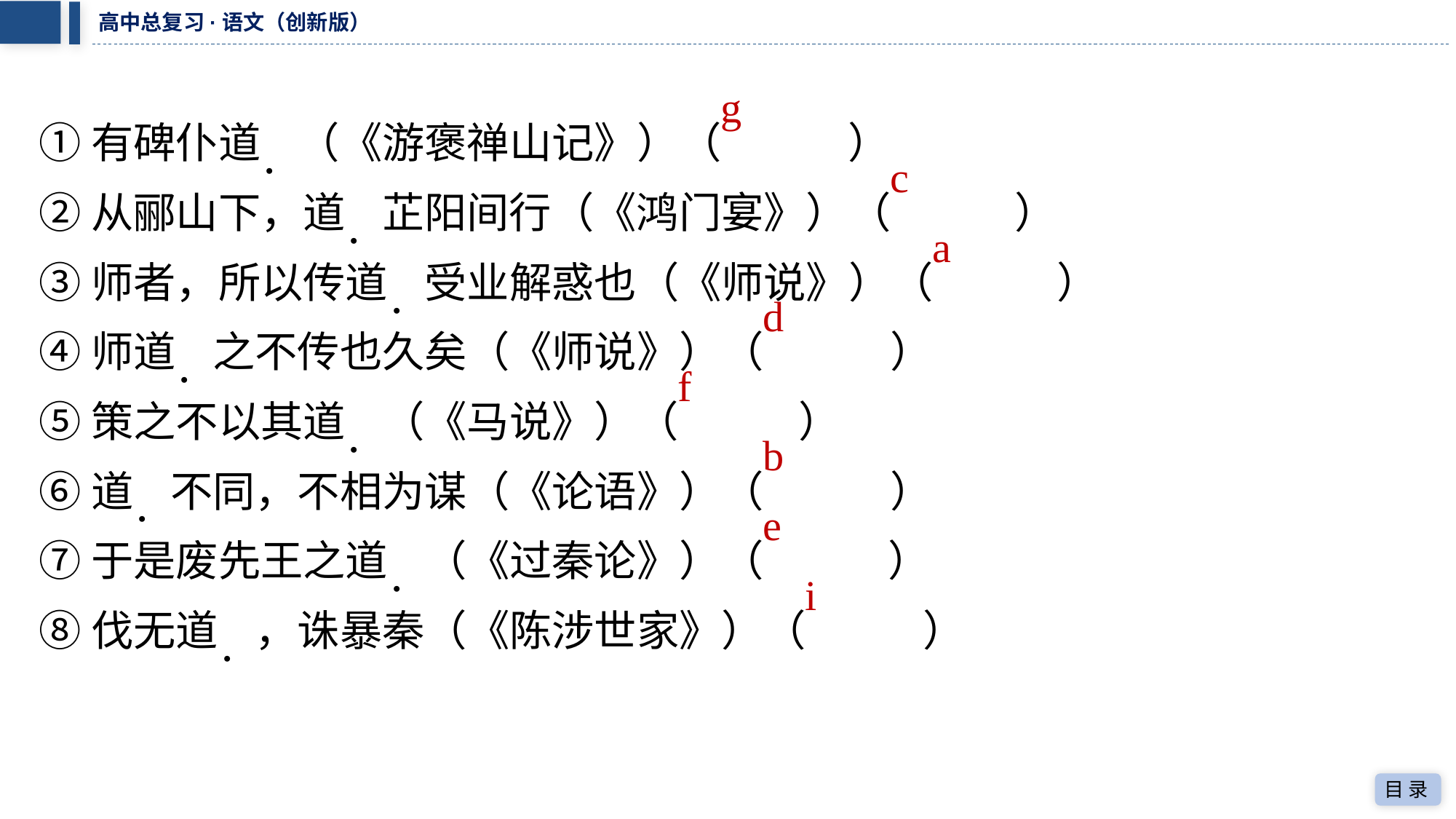

g
①有碑仆道．（《游褒禅山记》）（　g　）
c
②从郦山下，道．芷阳间行（《鸿门宴》）（　c　）
a
③师者，所以传道．受业解惑也（《师说》）（　a　）
d
④师道．之不传也久矣（《师说》）（　d　）
f
⑤策之不以其道．（《马说》）（　f　）
b
⑥道．不同，不相为谋（《论语》）（　b　）
e
⑦于是废先王之道．（《过秦论》）（　e　）
i
⑧伐无道．，诛暴秦（《陈涉世家》）（　i　）